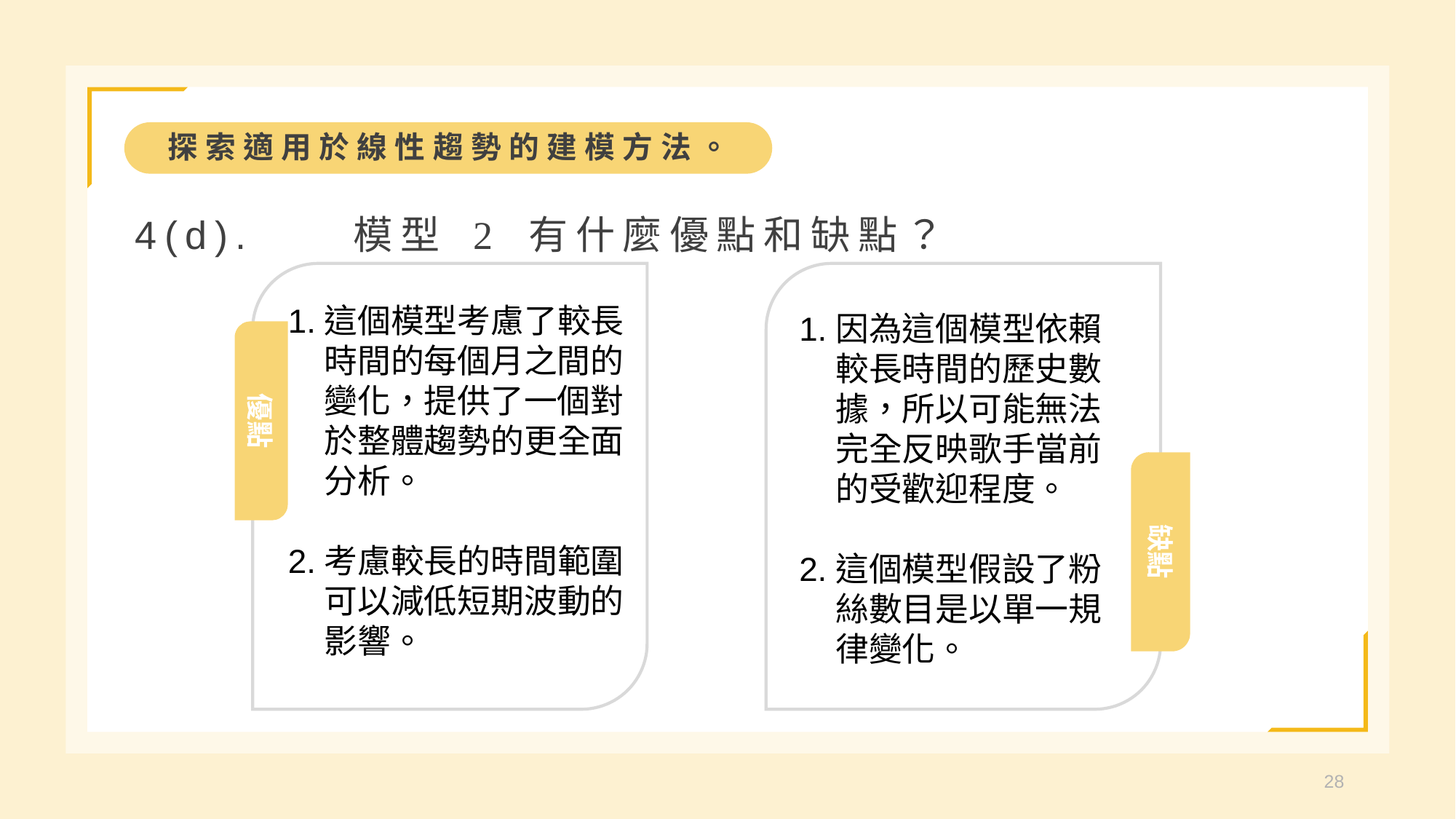

探索適用於線性趨勢的建模方法。
4(d).	模型 2 有什麼優點和缺點？

優點
1.	這個模型考慮了較長時間的每個月之間的變化，提供了一個對於整體趨勢的更全面分析。

2.	考慮較長的時間範圍可以減低短期波動的影響。

缺點
1.	因為這個模型依賴較長時間的歷史數據，所以可能無法完全反映歌手當前的受歡迎程度。

2.	這個模型假設了粉絲數目是以單一規律變化。
28